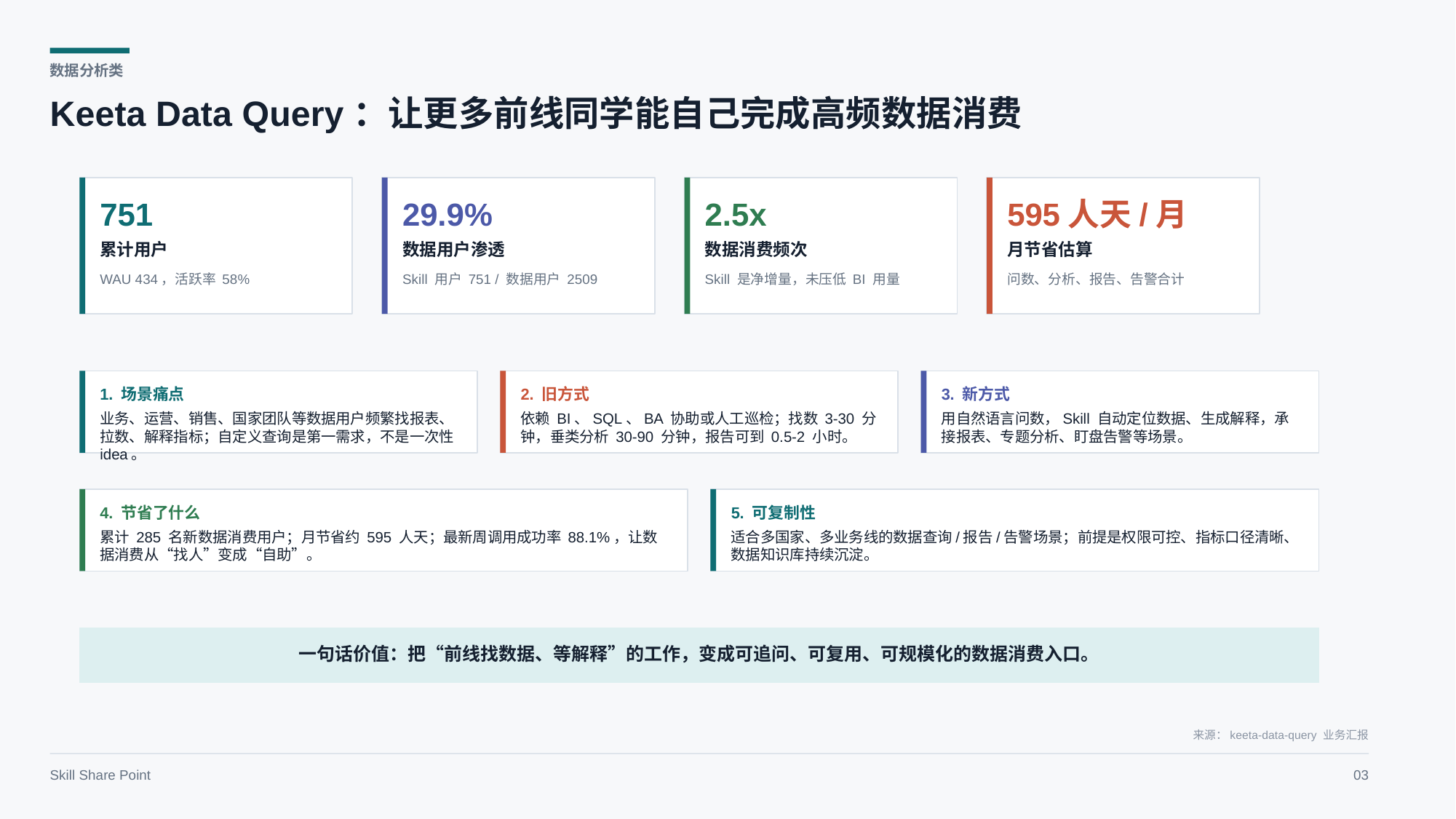

数据分析类
Keeta Data Query：让更多前线同学能自己完成高频数据消费

751
29.9%
2.5x
595人天/月
累计用户
数据用户渗透
数据消费频次
月节省估算
WAU 434，活跃率 58%
Skill 用户 751 / 数据用户 2509
Skill 是净增量，未压低 BI 用量
问数、分析、报告、告警合计

1. 场景痛点
2. 旧方式
3. 新方式
业务、运营、销售、国家团队等数据用户频繁找报表、拉数、解释指标；自定义查询是第一需求，不是一次性 idea。
依赖 BI、SQL、BA 协助或人工巡检；找数 3-30 分钟，垂类分析 30-90 分钟，报告可到 0.5-2 小时。
用自然语言问数，Skill 自动定位数据、生成解释，承接报表、专题分析、盯盘告警等场景。

4. 节省了什么
5. 可复制性
累计 285 名新数据消费用户；月节省约 595 人天；最新周调用成功率 88.1%，让数据消费从“找人”变成“自助”。
适合多国家、多业务线的数据查询/报告/告警场景；前提是权限可控、指标口径清晰、数据知识库持续沉淀。

一句话价值：把“前线找数据、等解释”的工作，变成可追问、可复用、可规模化的数据消费入口。
来源：keeta-data-query 业务汇报

Skill Share Point
03